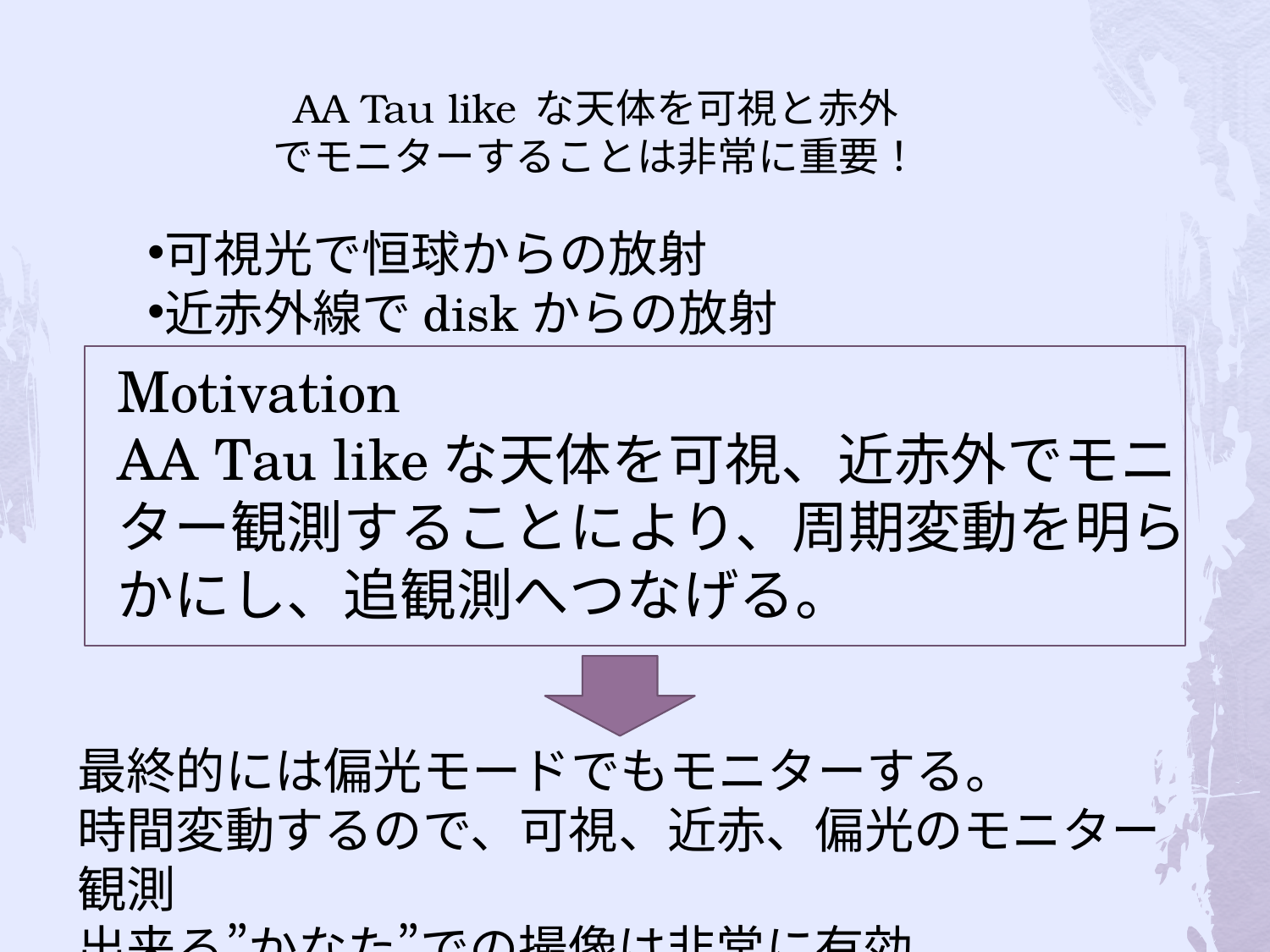

# AA Tau like な天体を可視と赤外 でモニターすることは非常に重要！
可視光で恒球からの放射
近赤外線でdiskからの放射

Motivation
AA Tau likeな天体を可視、近赤外でモニター観測することにより、周期変動を明らかにし、追観測へつなげる。

最終的には偏光モードでもモニターする。
時間変動するので、可視、近赤、偏光のモニター観測
出来る”かなた”での撮像は非常に有効